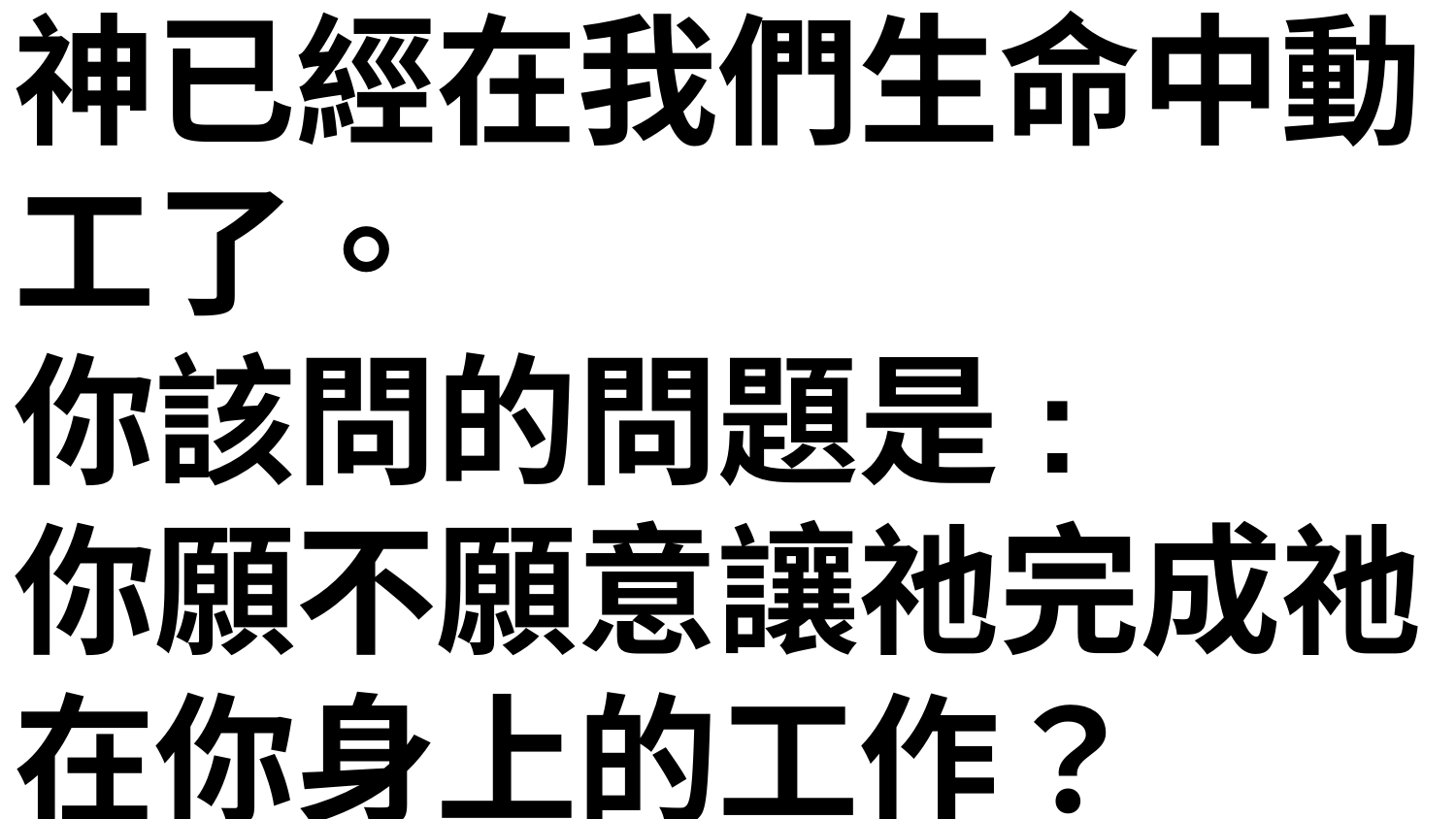

神已經在我們生命中動工了。
你該問的問題是:
你願不願意讓祂完成祂在你身上的工作？